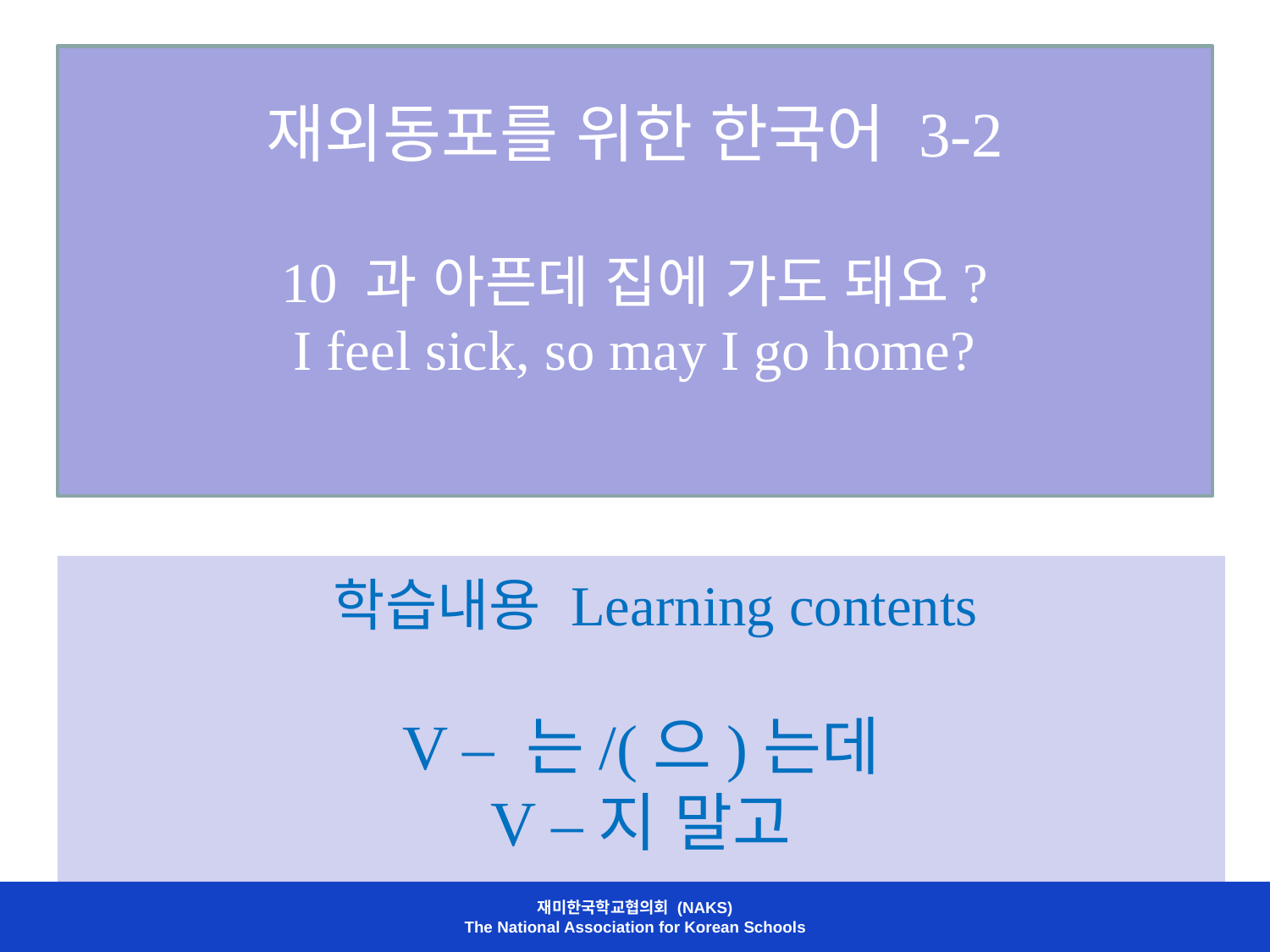

# 재외동포를 위한 한국어 3-2 10 과 아픈데 집에 가도 돼요? I feel sick, so may I go home?
 학습내용 Learning contents

V – 는/(으)는데
V –지 말고

재미한국학교협의회 (NAKS)
The National Association for Korean Schools